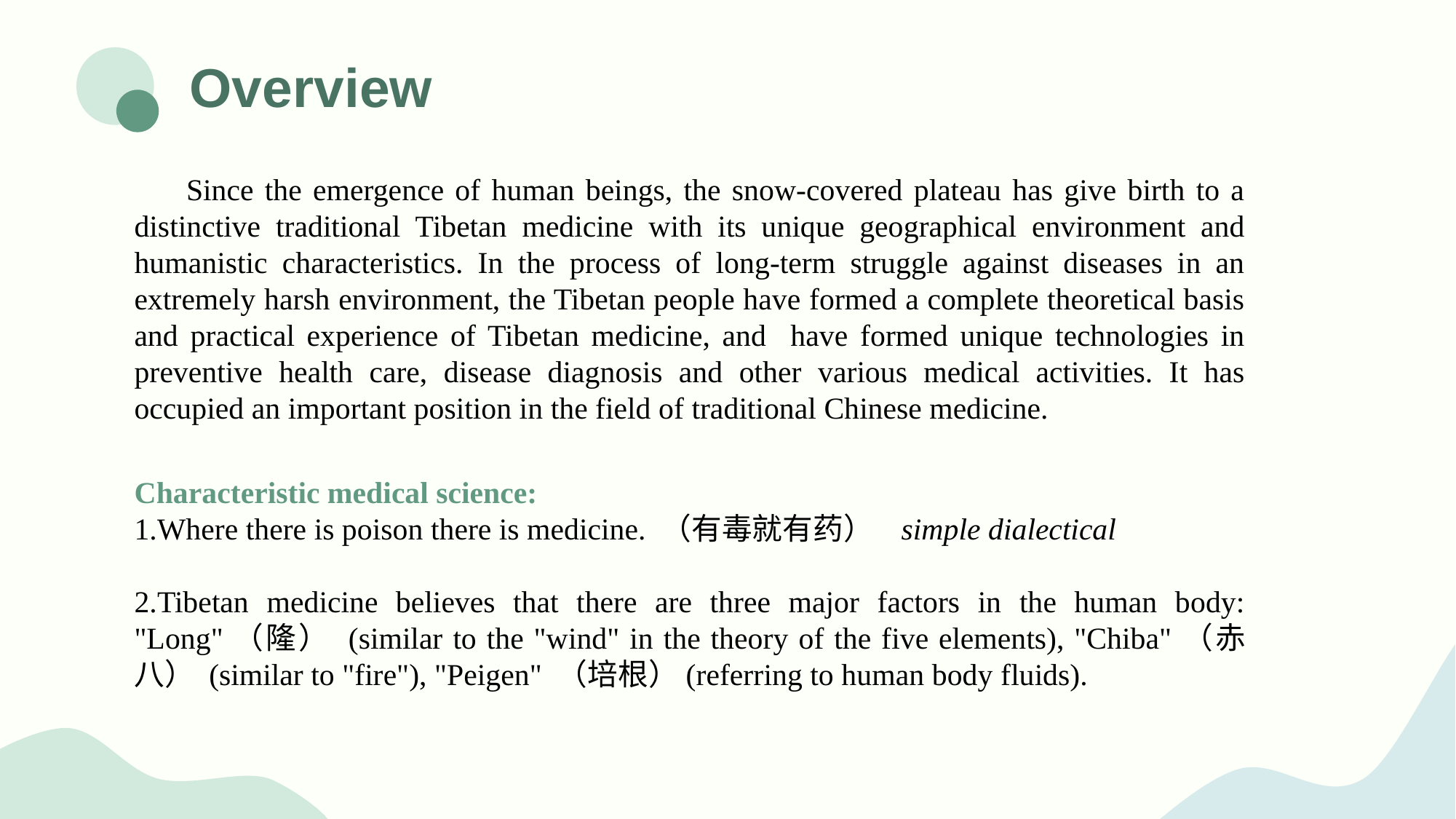

# Overview
     Since the emergence of human beings, the snow-covered plateau has give birth to a distinctive traditional Tibetan medicine with its unique geographical environment and humanistic characteristics. In the process of long-term struggle against diseases in an extremely harsh environment, the Tibetan people have formed a complete theoretical basis and practical experience of Tibetan medicine, and  have formed unique technologies in preventive health care, disease diagnosis and other various medical activities. It has occupied an important position in the field of traditional Chinese medicine.
Characteristic medical science:
1.Where there is poison there is medicine. （有毒就有药）   simple dialectical

2.Tibetan medicine believes that there are three major factors in the human body: "Long"（隆） (similar to the "wind" in the theory of the five elements), "Chiba"（赤八） (similar to "fire"), "Peigen" （培根）(referring to human body fluids).